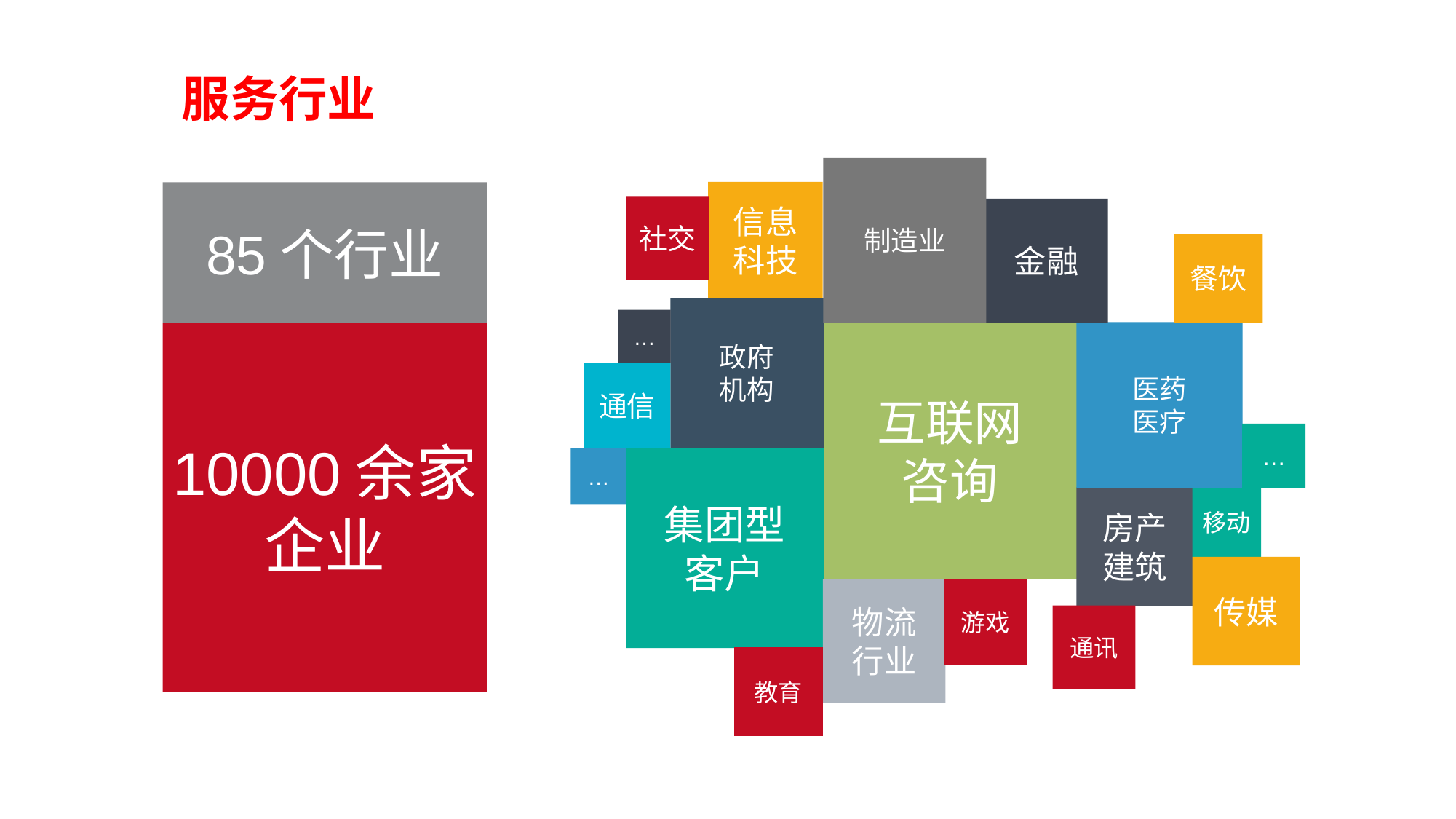

服务行业
制造业
信息
科技
社交
金融
餐饮
政府
机构
…
互联网
咨询
医药
医疗
通信
…
…
集团型
客户
房产
建筑
移动
传媒
游戏
物流
行业
通讯
教育
85个行业

未来规划

10000余家企业

Future Planning